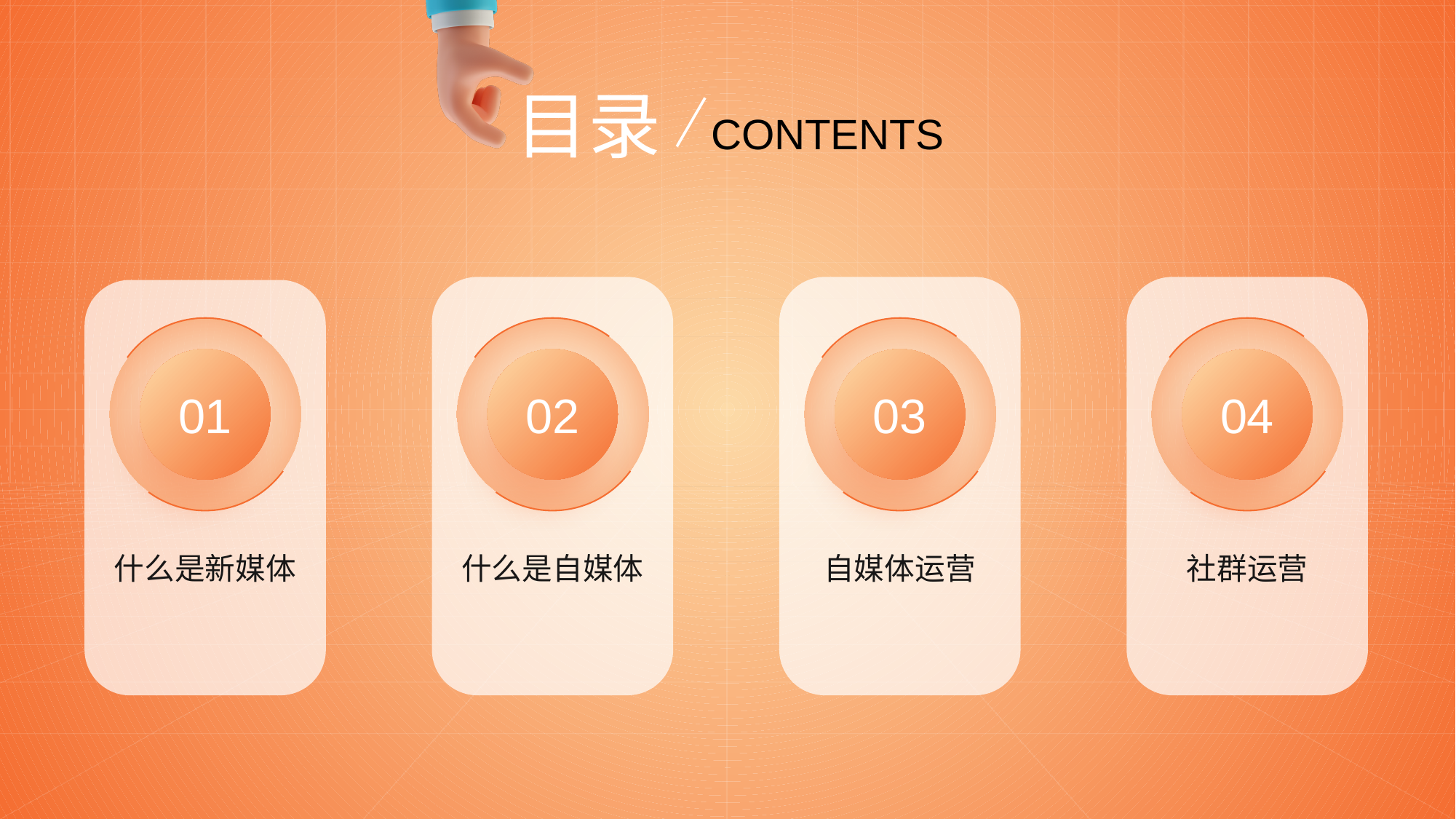

目录
CONTENTS

02
什么是自媒体

03
自媒体运营

04
社群运营

01
什么是新媒体